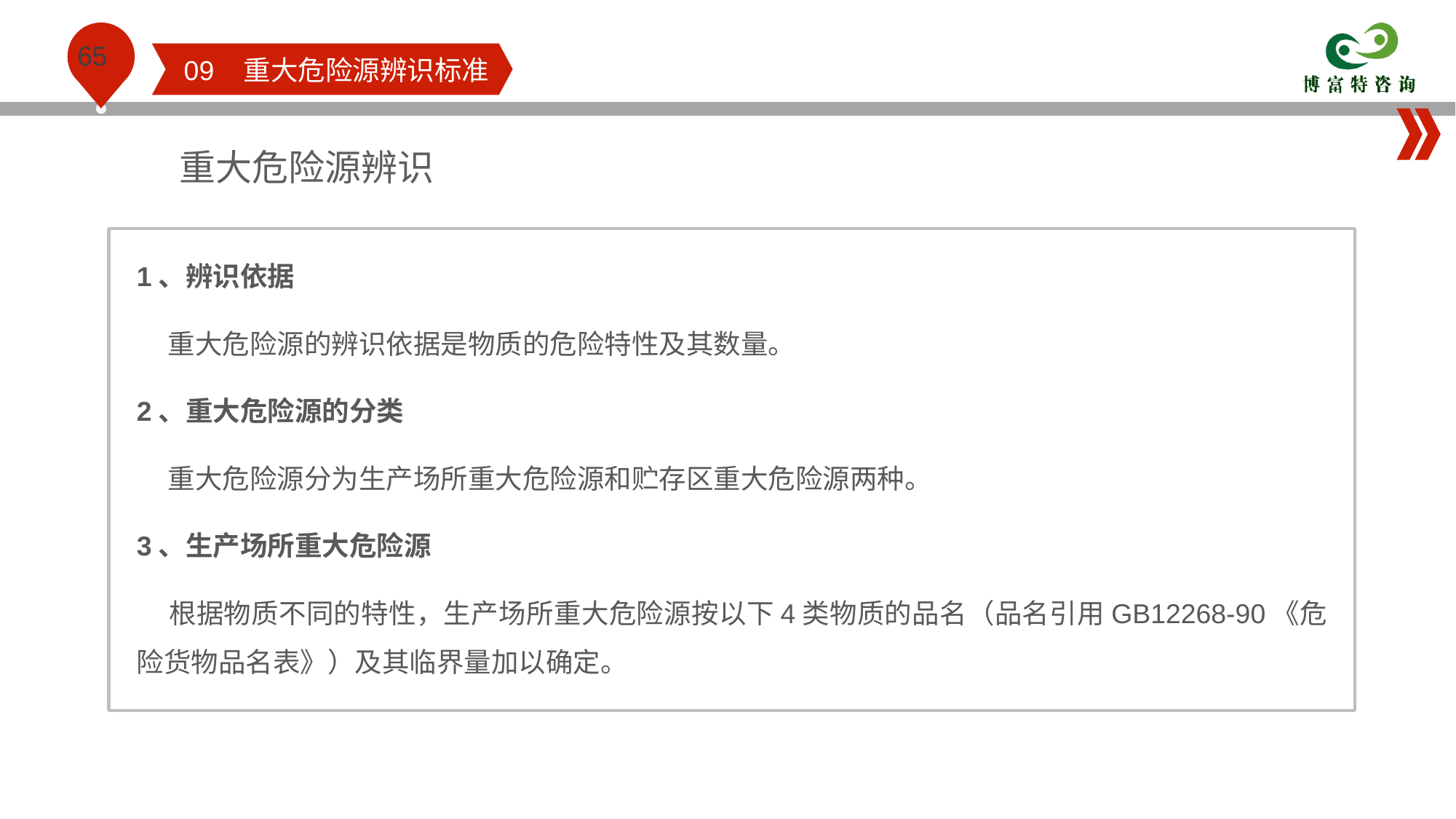

09   重大危险源辨识标准
重大危险源辨识

1、辨识依据
    重大危险源的辨识依据是物质的危险特性及其数量。
2、重大危险源的分类
    重大危险源分为生产场所重大危险源和贮存区重大危险源两种。
3、生产场所重大危险源
    根据物质不同的特性，生产场所重大危险源按以下4类物质的品名（品名引用GB12268-90《危险货物品名表》）及其临界量加以确定。